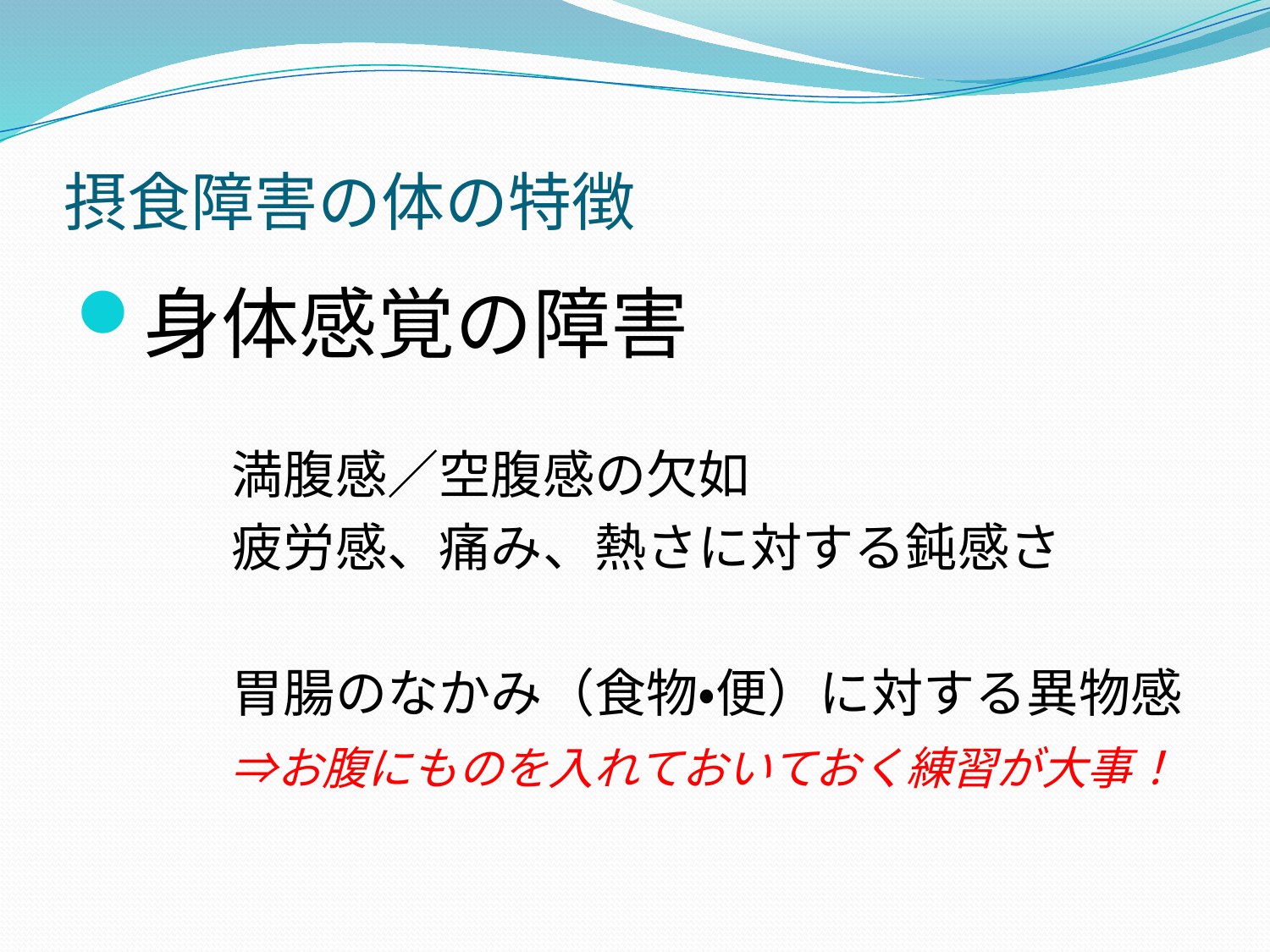

# 摂食障害の体の特徴
身体感覚の障害

　　　満腹感／空腹感の欠如
　　　疲労感、痛み、熱さに対する鈍感さ

　　　胃腸のなかみ（食物・便）に対する異物感
　　　⇒お腹にものを入れておいておく練習が大事！